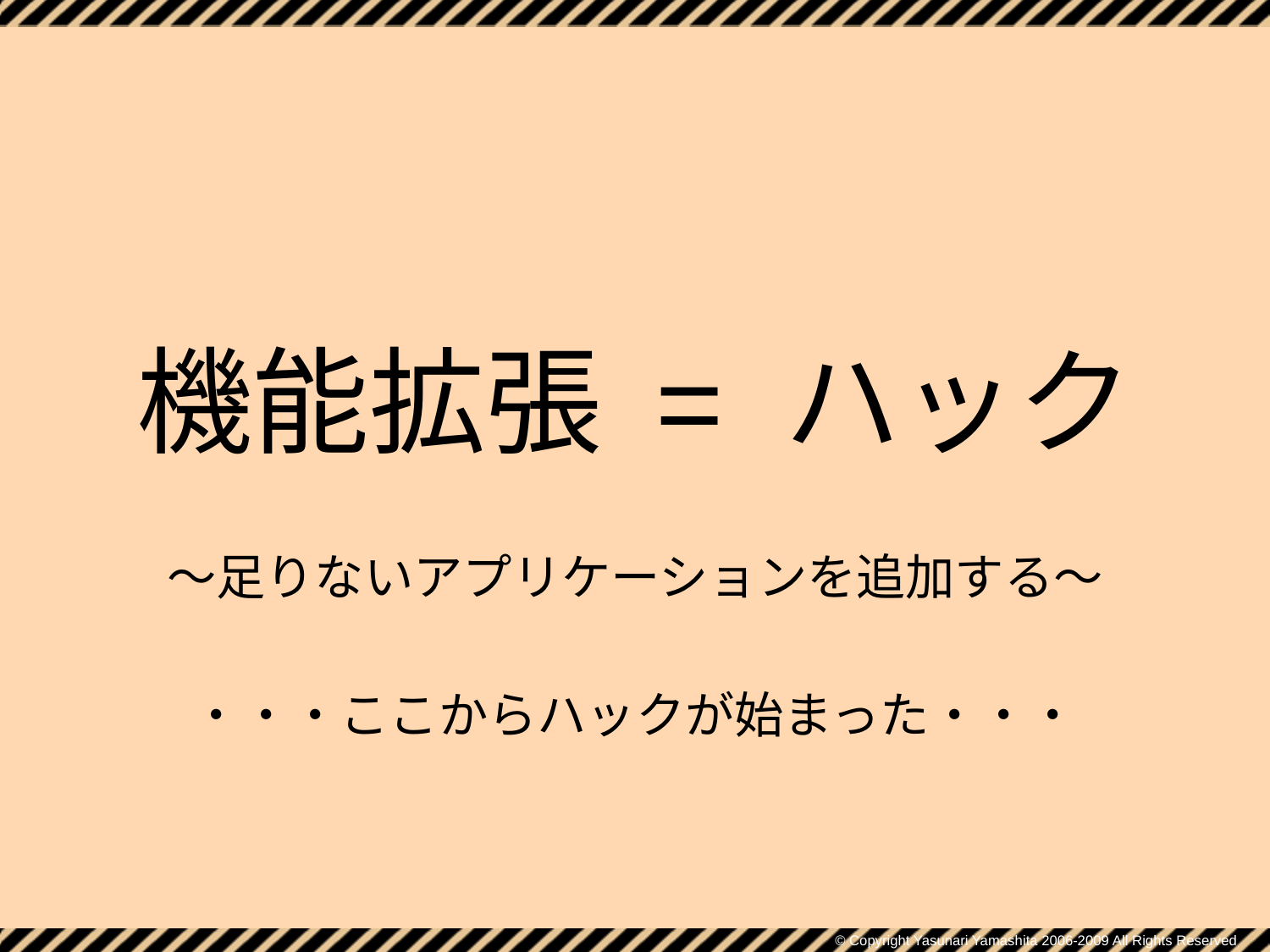

# 機能拡張 = ハック
～足りないアプリケーションを追加する～

・・・ここからハックが始まった・・・